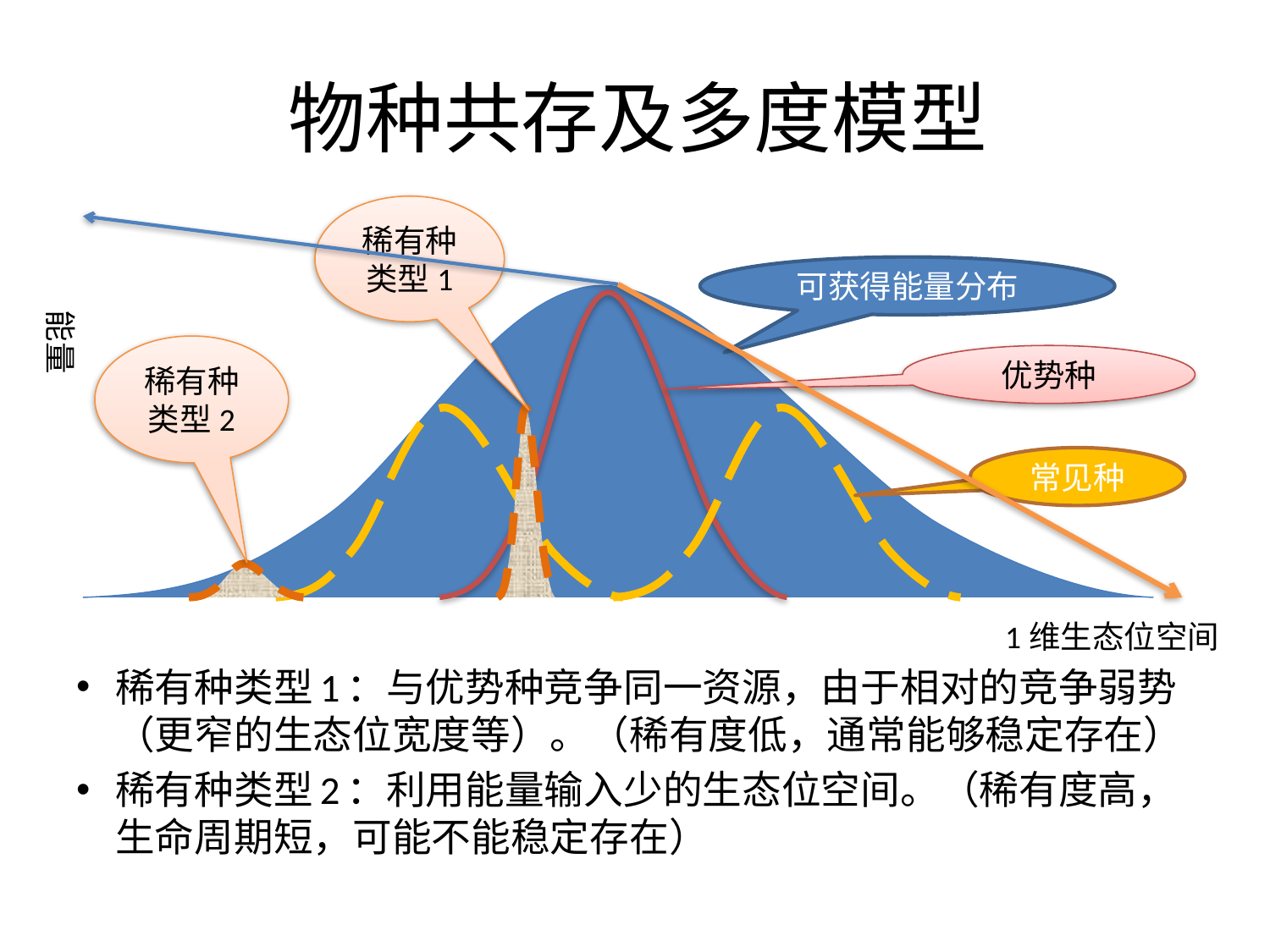

# 物种共存及多度模型
稀有种类型1
可获得能量分布

能量
稀有种类型2
优势种

常见种

1维生态位空间
稀有种类型1：与优势种竞争同一资源，由于相对的竞争弱势（更窄的生态位宽度等）。（稀有度低，通常能够稳定存在）
稀有种类型2：利用能量输入少的生态位空间。（稀有度高，生命周期短，可能不能稳定存在）